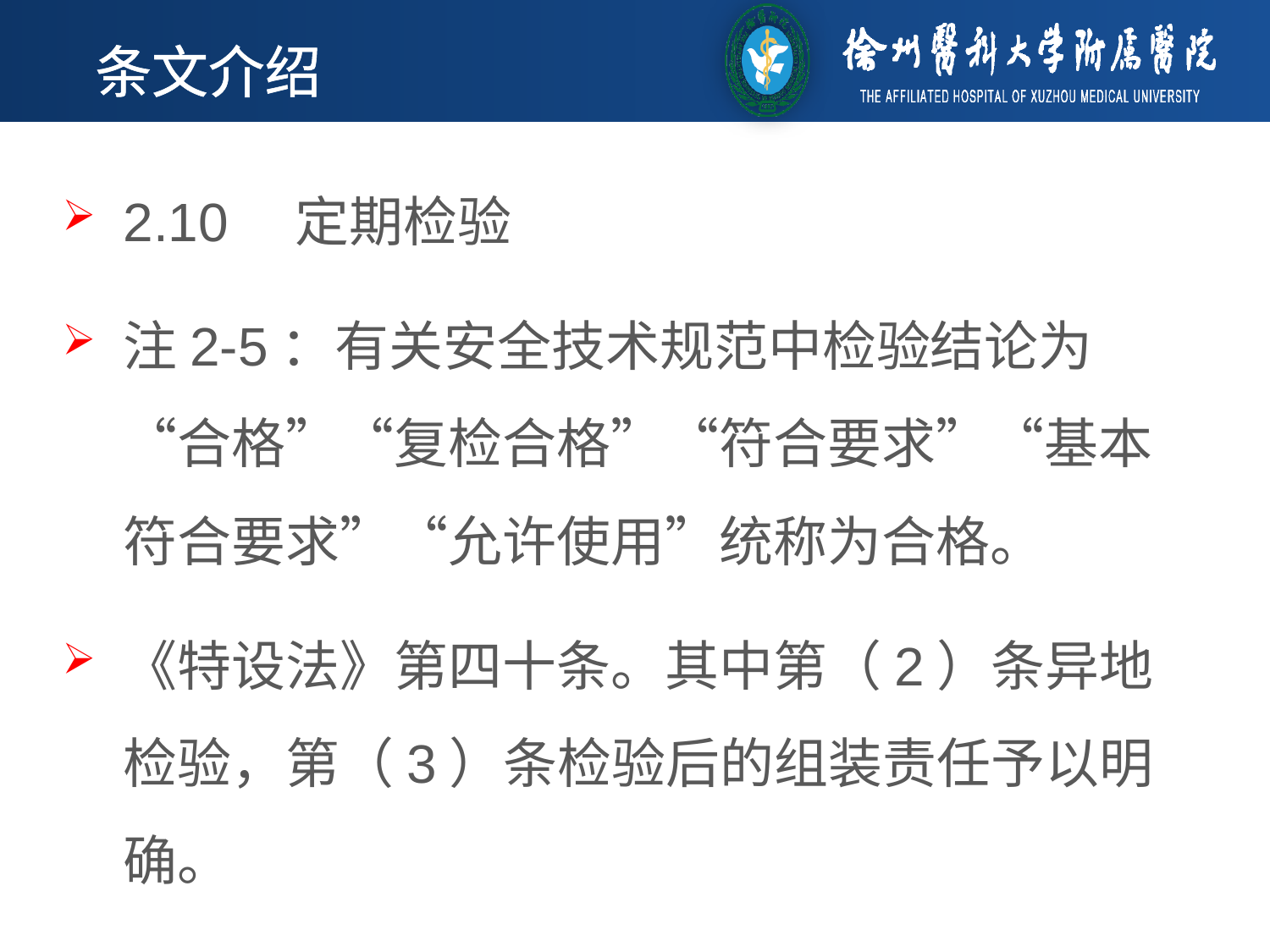

条文介绍

2.10　定期检验
注2-5：有关安全技术规范中检验结论为“合格”“复检合格”“符合要求”“基本符合要求”“允许使用”统称为合格。
《特设法》第四十条。其中第（2）条异地检验，第（3）条检验后的组装责任予以明确。